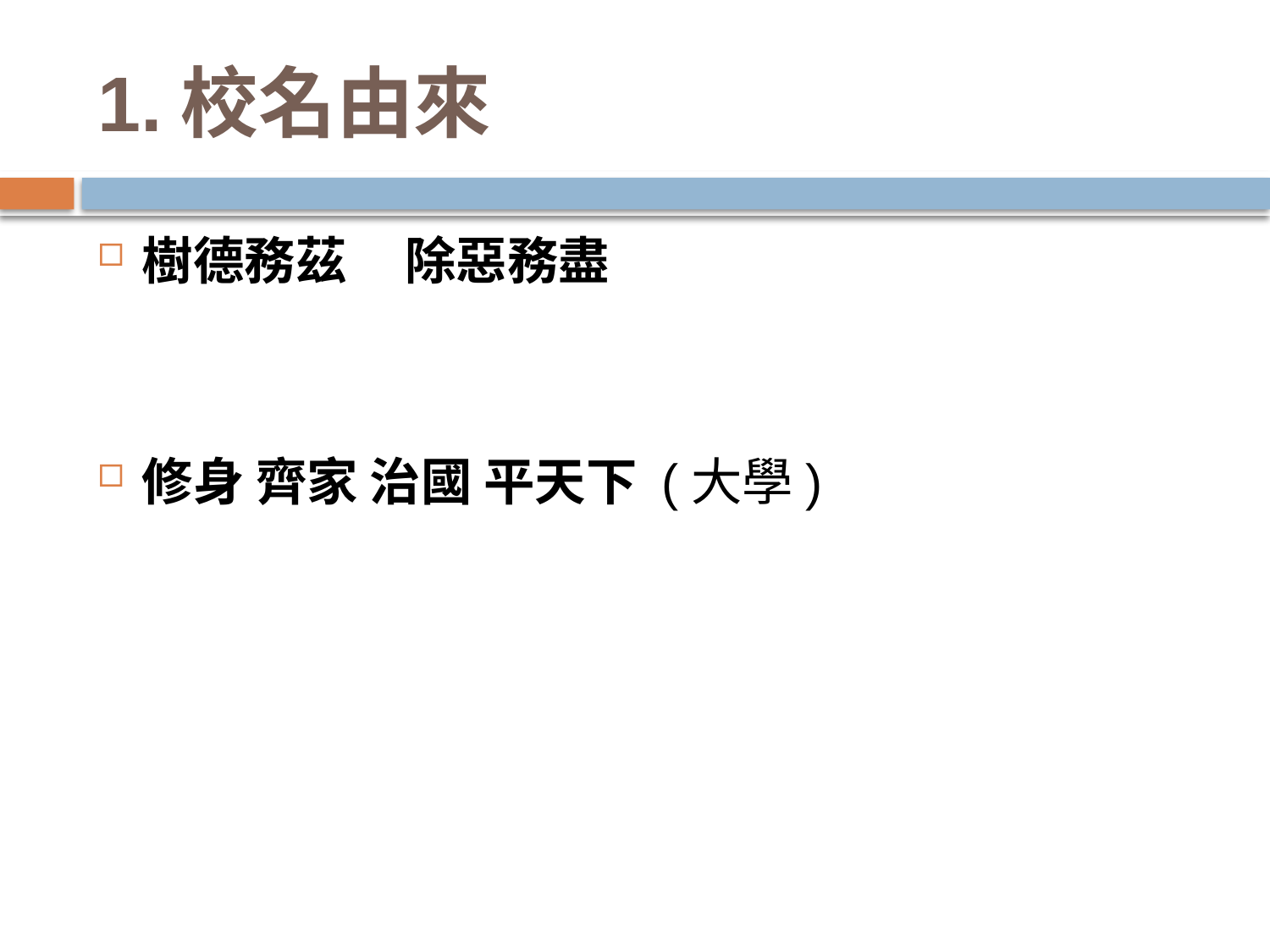

# 1.校名由來
樹德務茲     除惡務盡

修身 齊家 治國 平天下 (大學)